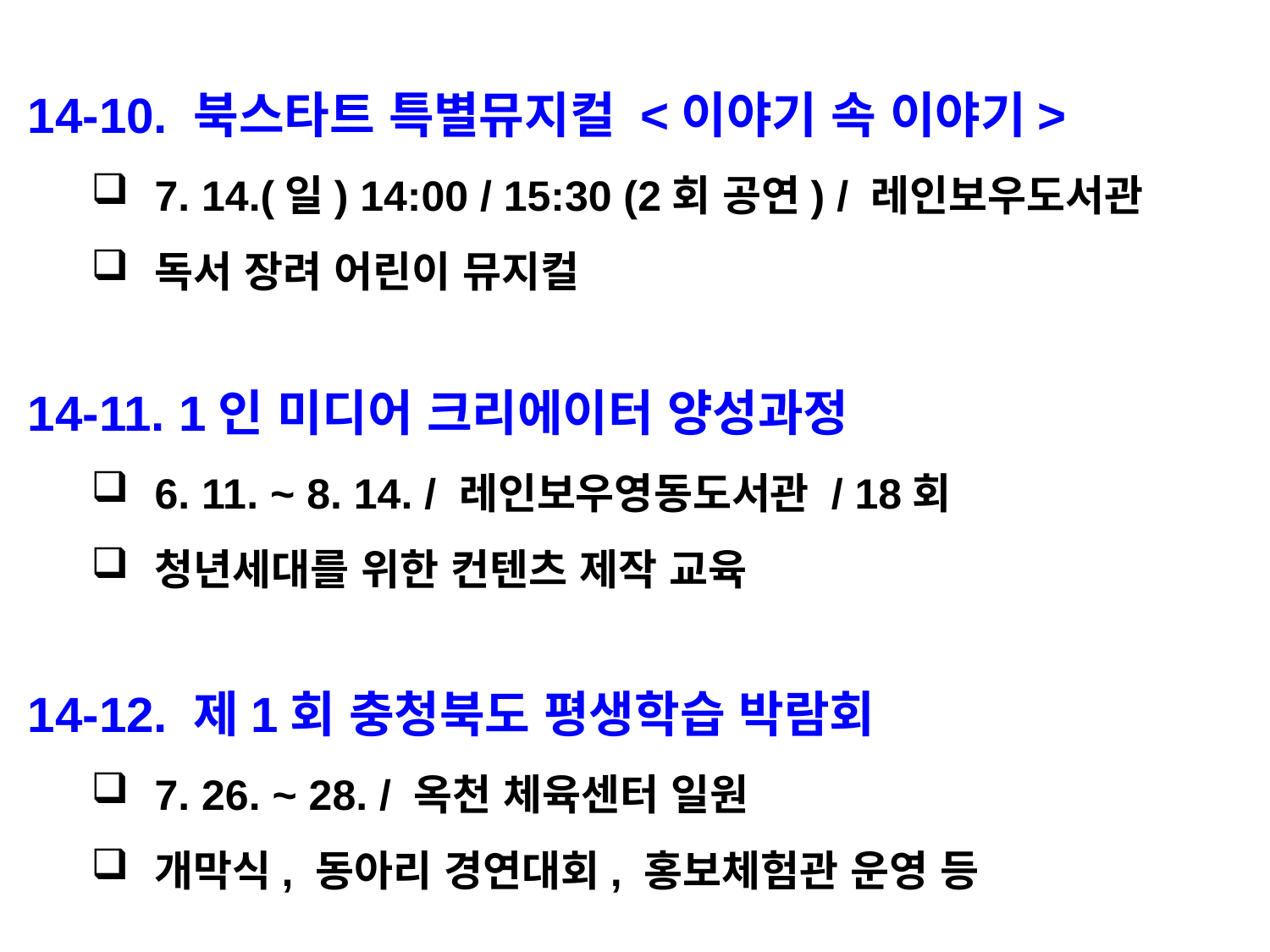

14-10. 북스타트 특별뮤지컬 <이야기 속 이야기>
7. 14.(일) 14:00 / 15:30 (2회 공연) / 레인보우도서관
독서 장려 어린이 뮤지컬

14-11. 1인 미디어 크리에이터 양성과정
6. 11. ~ 8. 14. / 레인보우영동도서관 / 18회
청년세대를 위한 컨텐츠 제작 교육

14-12. 제1회 충청북도 평생학습 박람회
7. 26. ~ 28. / 옥천 체육센터 일원
개막식, 동아리 경연대회, 홍보체험관 운영 등